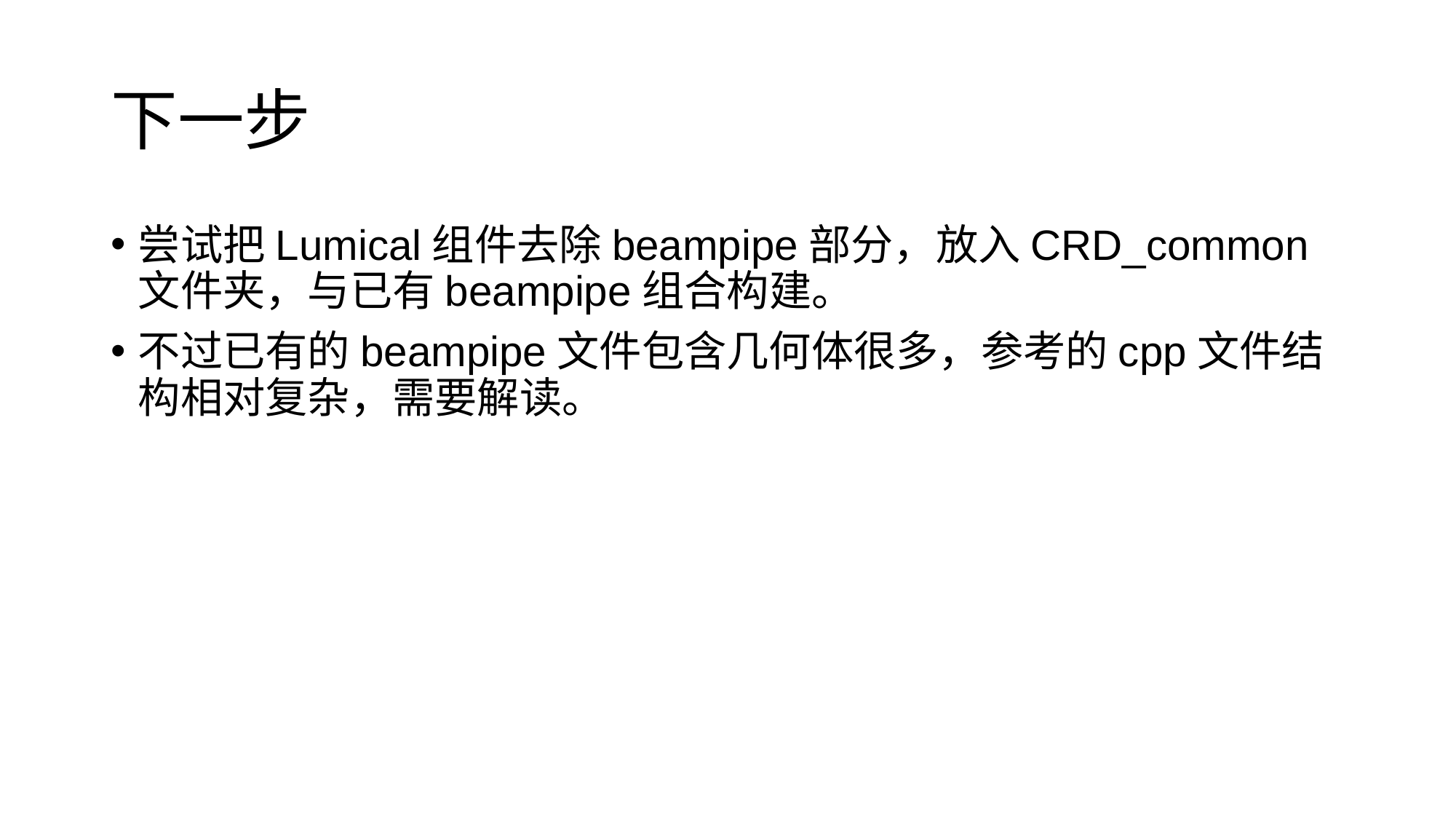

# 下一步
尝试把Lumical组件去除beampipe部分，放入CRD_common文件夹，与已有beampipe组合构建。
不过已有的beampipe文件包含几何体很多，参考的cpp文件结构相对复杂，需要解读。